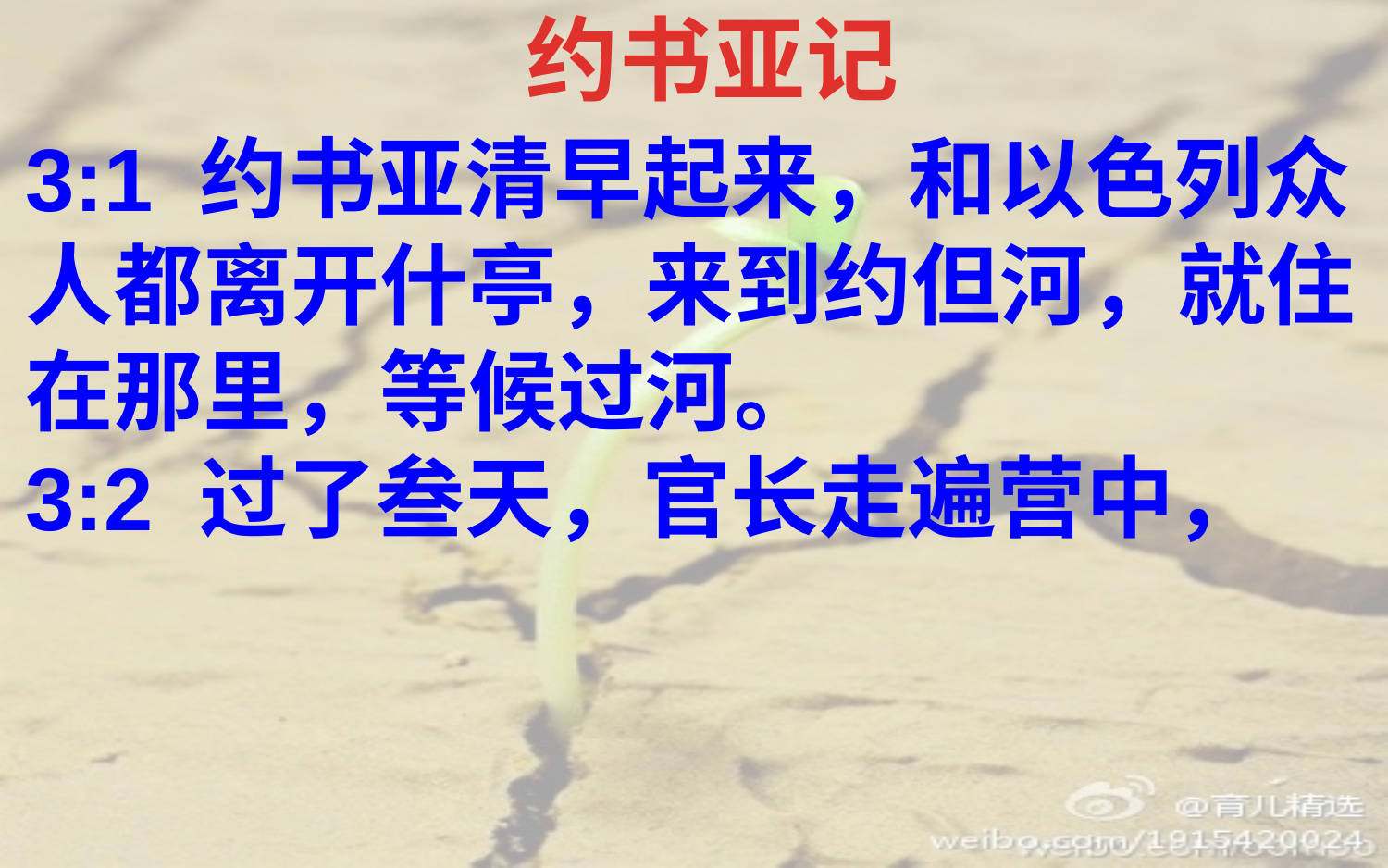

约书亚记
3:1 约书亚清早起来，和以色列众人都离开什亭，来到约但河，就住在那里，等候过河。
3:2 过了叁天，官长走遍营中，